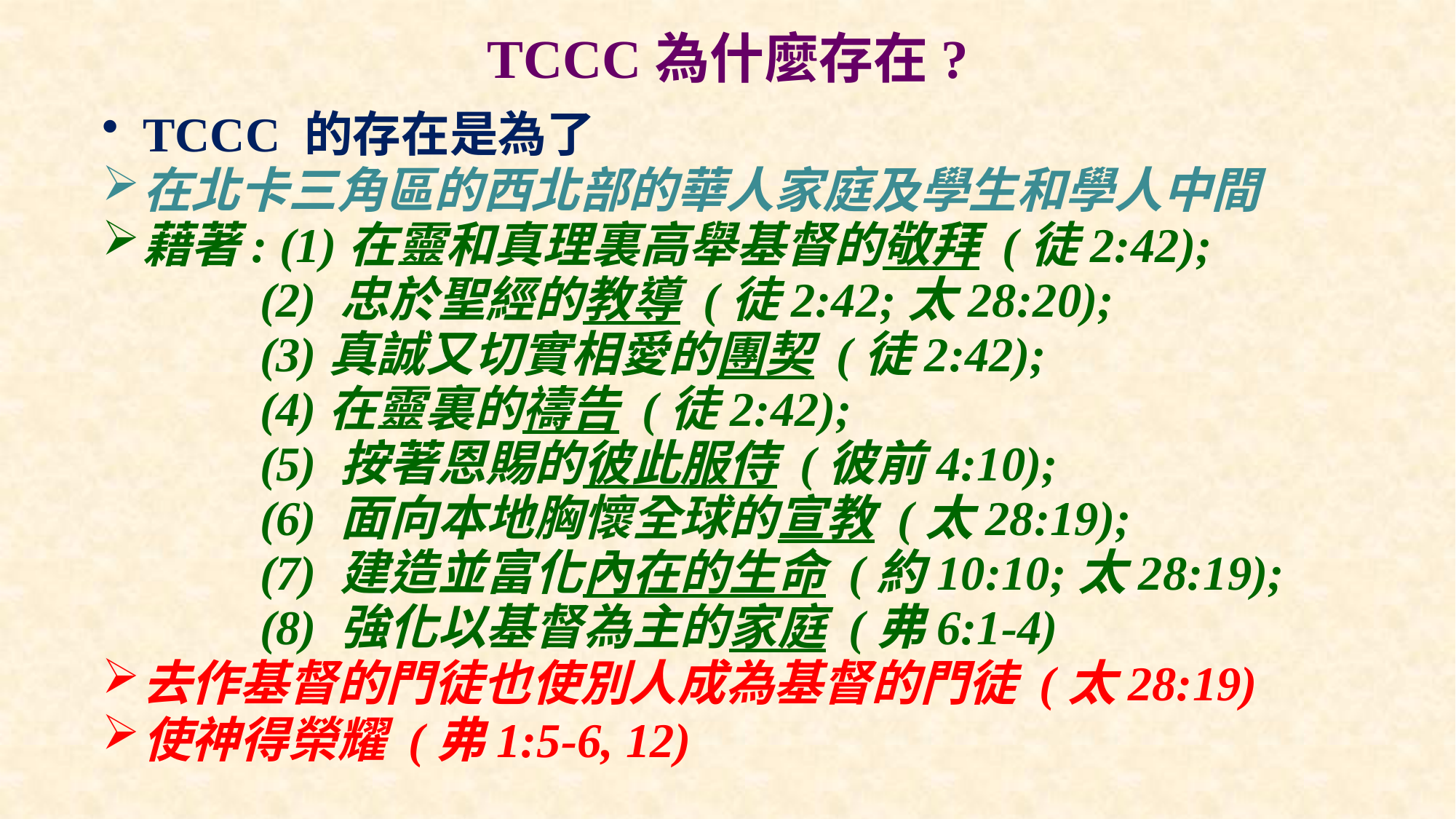

# TCCC為什麼存在?
TCCC 的存在是為了
在北卡三角區的西北部的華人家庭及學生和學人中間
藉著: (1)在靈和真理裏高舉基督的敬拜 (徒2:42);
	    (2) 忠於聖經的教導 (徒2:42;太28:20);
	    (3)真誠又切實相愛的團契 (徒2:42);
	    (4)在靈裏的禱告 (徒2:42);
	    (5) 按著恩賜的彼此服侍 (彼前4:10);
	    (6) 面向本地胸懷全球的宣教 (太28:19);
	    (7) 建造並富化內在的生命 (約10:10;太28:19);
	    (8) 強化以基督為主的家庭 (弗6:1-4)
去作基督的門徒也使別人成為基督的門徒 (太28:19)
使神得榮耀 (弗1:5-6, 12)